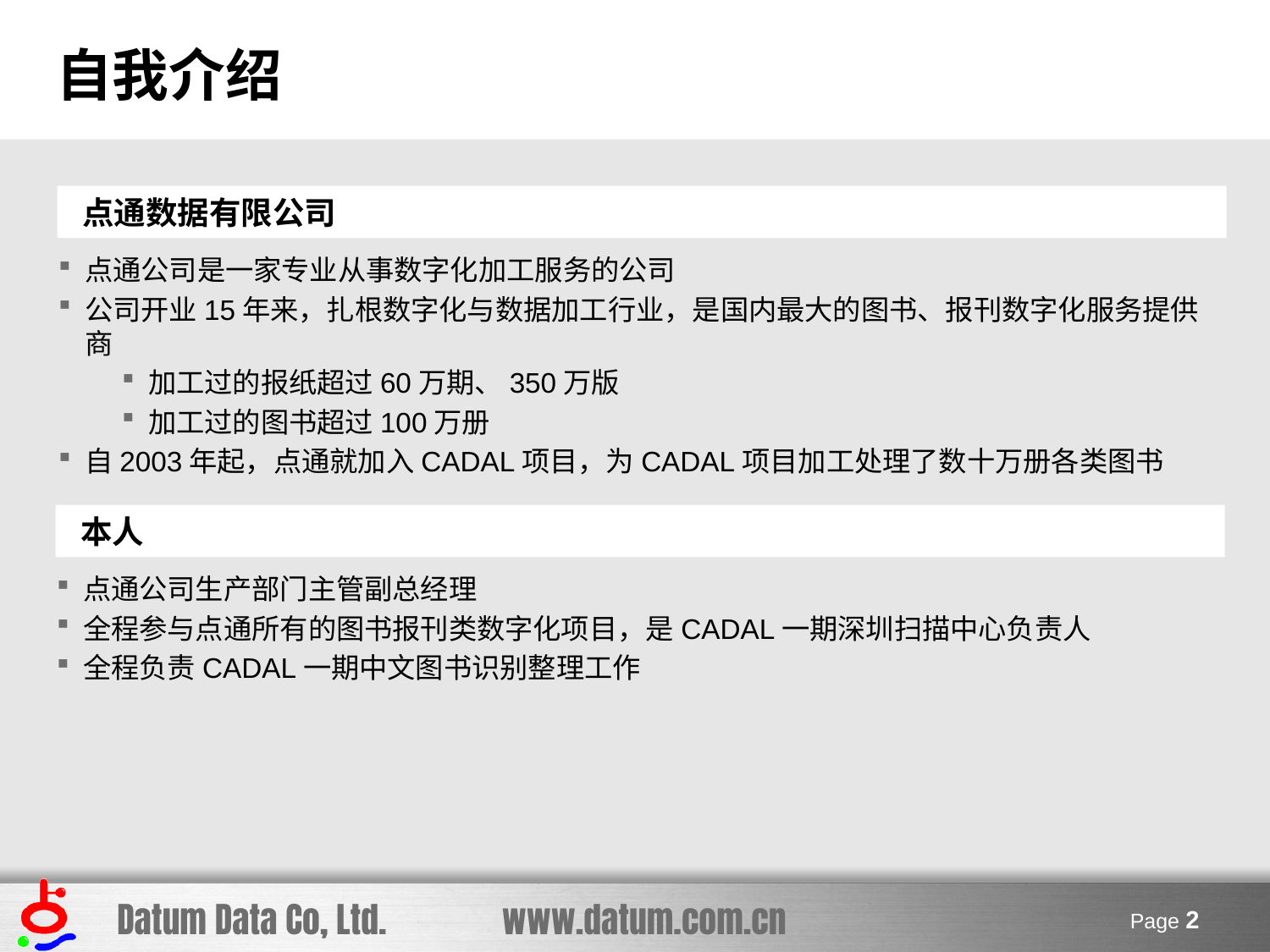

自我介绍
点通数据有限公司
点通公司是一家专业从事数字化加工服务的公司
公司开业15年来，扎根数字化与数据加工行业，是国内最大的图书、报刊数字化服务提供商
加工过的报纸超过60万期、350万版
加工过的图书超过100万册
自2003年起，点通就加入CADAL项目，为CADAL项目加工处理了数十万册各类图书

本人
点通公司生产部门主管副总经理
全程参与点通所有的图书报刊类数字化项目，是CADAL一期深圳扫描中心负责人
全程负责CADAL一期中文图书识别整理工作

Page 2